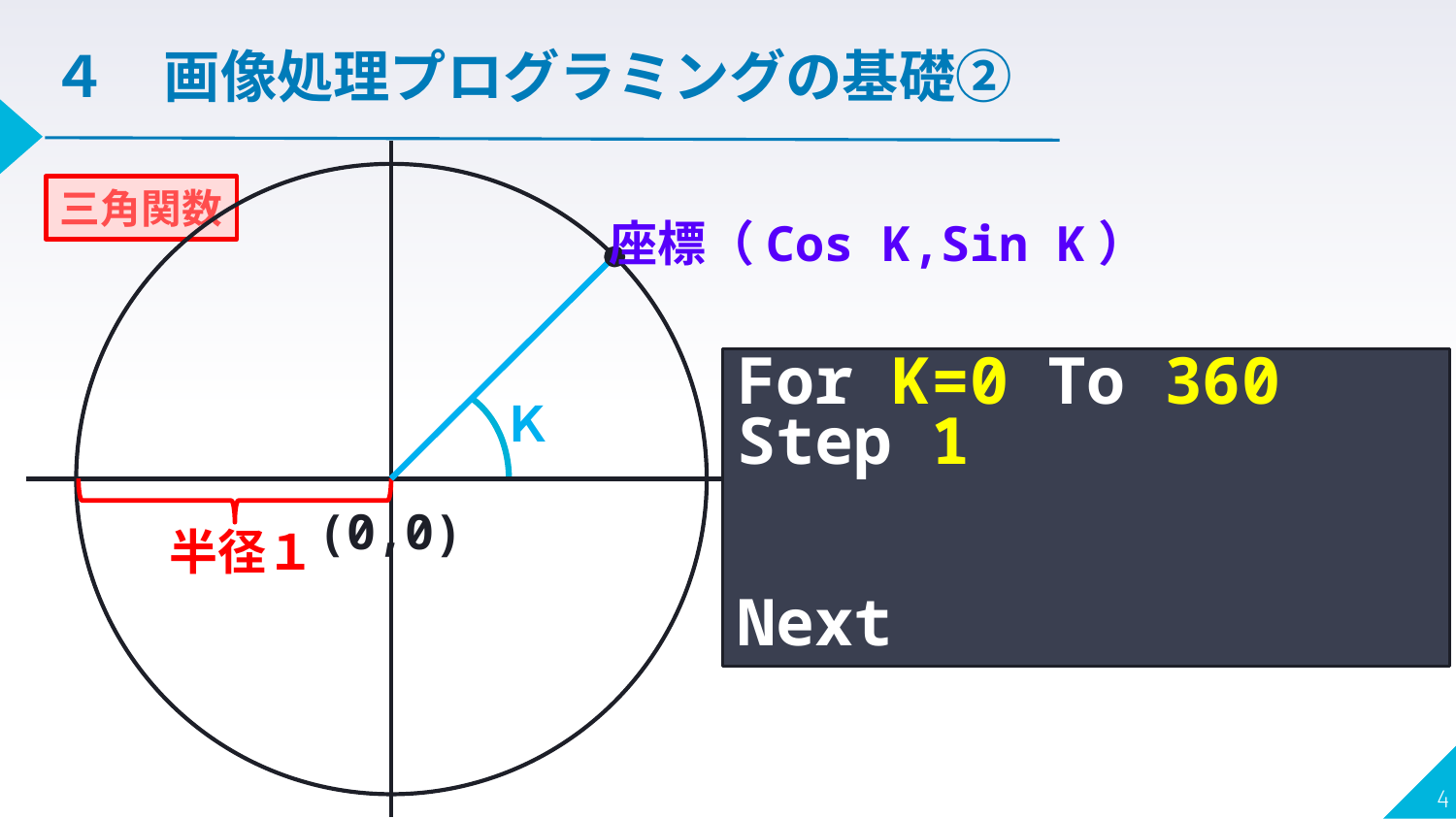

４　画像処理プログラミングの基礎②

座標（Cos K,Sin K）

Ｋ

半径１
三角関数
For K=0 To 360 Step 1

Next
(0,0)
4